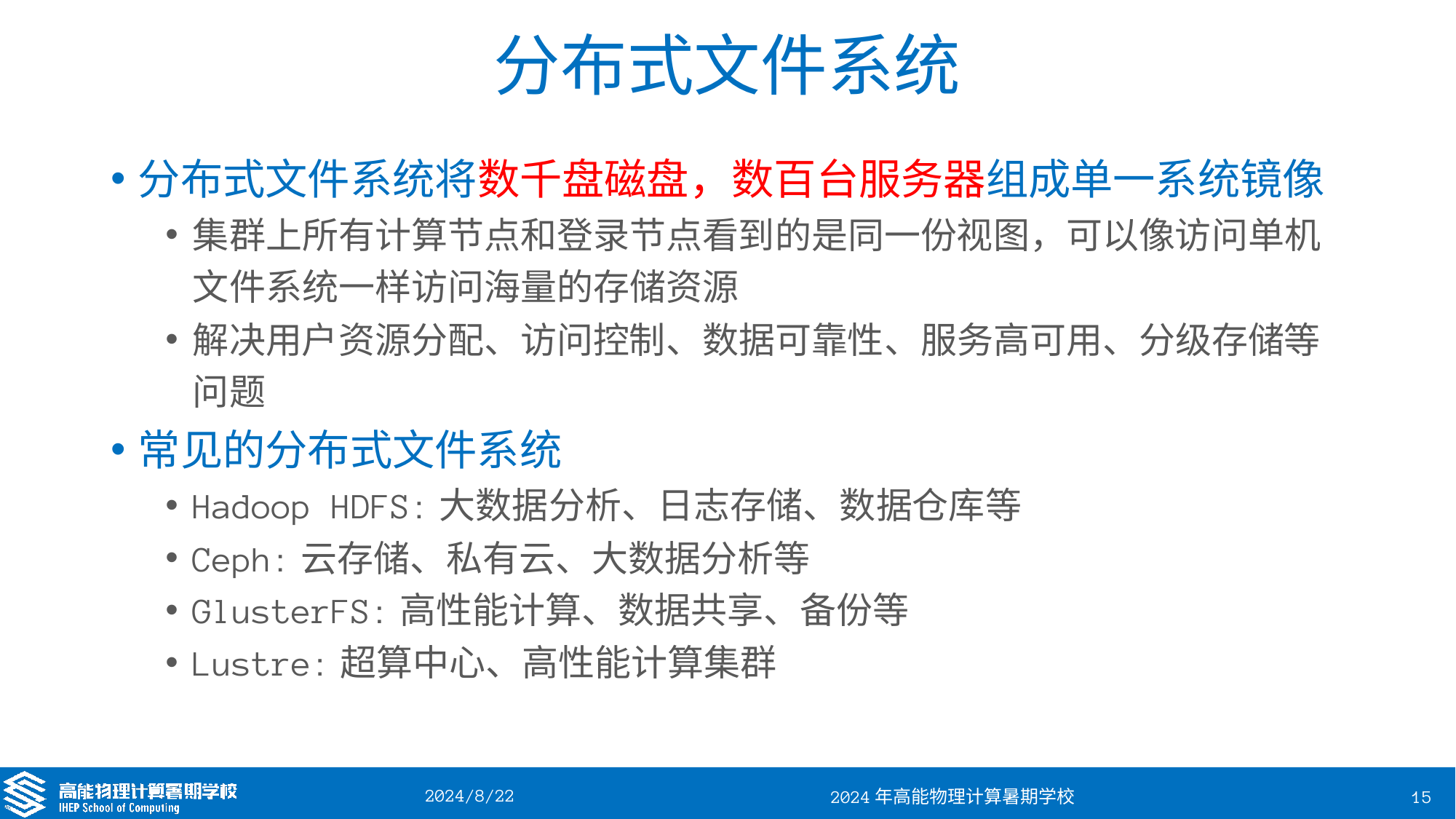

# 分布式文件系统
分布式文件系统将数千盘磁盘，数百台服务器组成单一系统镜像
集群上所有计算节点和登录节点看到的是同一份视图，可以像访问单机文件系统一样访问海量的存储资源
解决用户资源分配、访问控制、数据可靠性、服务高可用、分级存储等问题
常见的分布式文件系统
Hadoop HDFS:大数据分析、日志存储、数据仓库等
Ceph:云存储、私有云、大数据分析等
GlusterFS:高性能计算、数据共享、备份等
Lustre:超算中心、高性能计算集群

2024/8/22
2024年高能物理计算暑期学校
15